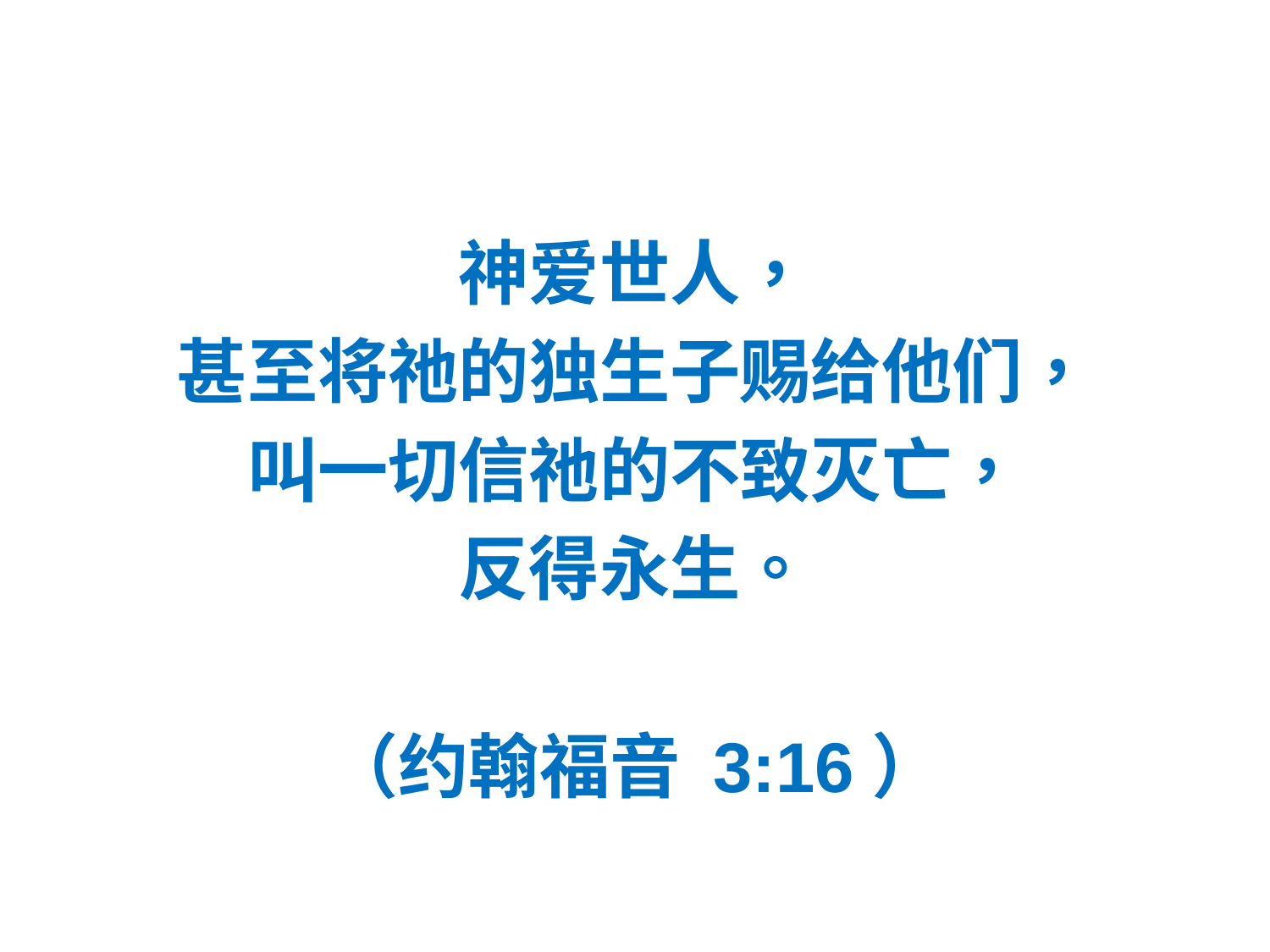

#
神爱世人，
甚至将祂的独生子赐给他们，
叫一切信祂的不致灭亡，
反得永生。

（约翰福音 3:16）